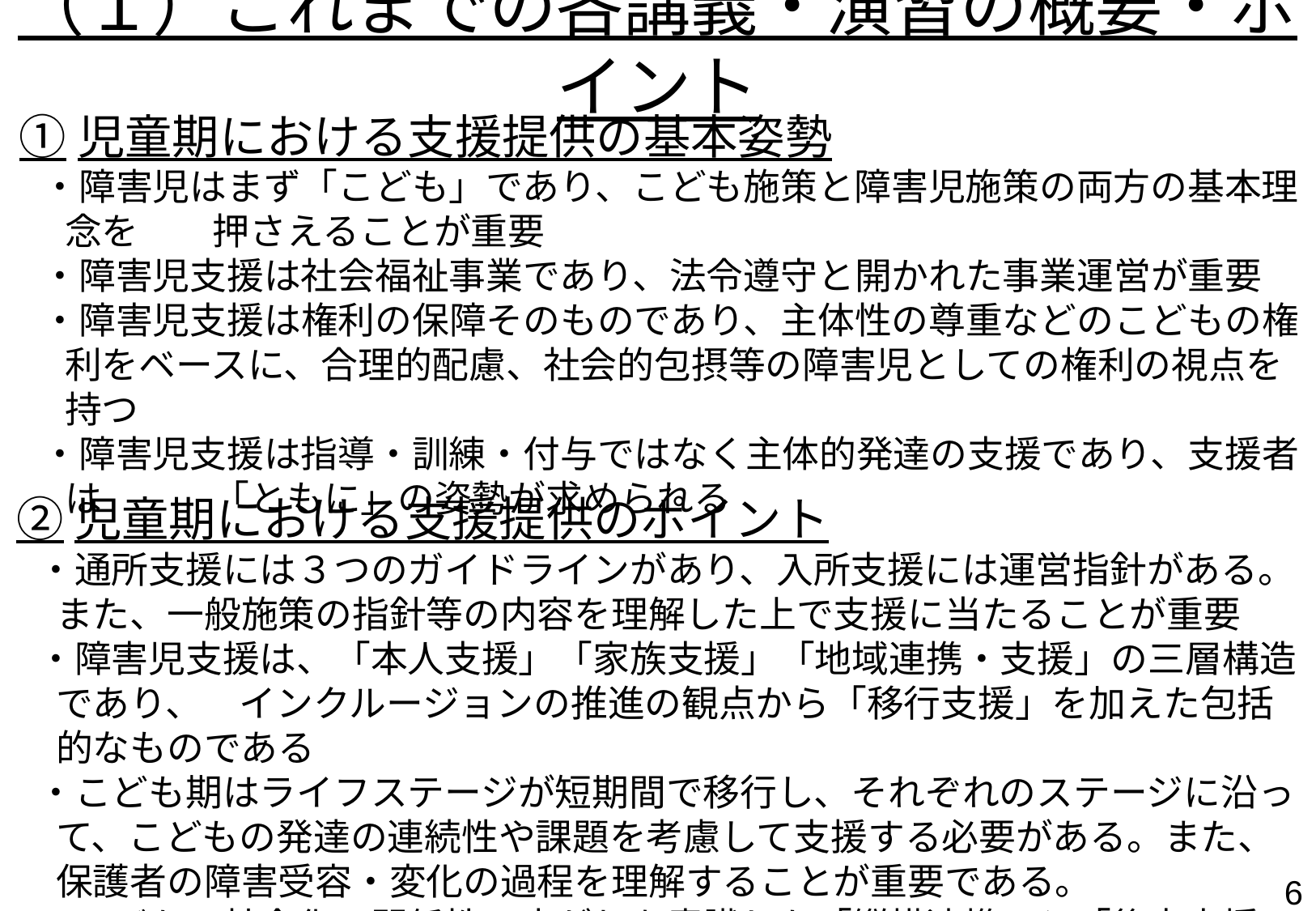

# （１）これまでの各講義・演習の概要・ポイント
①児童期における支援提供の基本姿勢
・障害児はまず「こども」であり、こども施策と障害児施策の両方の基本理念を　　押さえることが重要
・障害児支援は社会福祉事業であり、法令遵守と開かれた事業運営が重要
・障害児支援は権利の保障そのものであり、主体性の尊重などのこどもの権利をベースに、合理的配慮、社会的包摂等の障害児としての権利の視点を持つ
・障害児支援は指導・訓練・付与ではなく主体的発達の支援であり、支援者は　　　「ともに」の姿勢が求められる
②児童期における支援提供のポイント
・通所支援には３つのガイドラインがあり、入所支援には運営指針がある。また、一般施策の指針等の内容を理解した上で支援に当たることが重要
・障害児支援は、「本人支援」「家族支援」「地域連携・支援」の三層構造であり、　インクルージョンの推進の観点から「移行支援」を加えた包括的なものである
・こども期はライフステージが短期間で移行し、それぞれのステージに沿って、こどもの発達の連続性や課題を考慮して支援する必要がある。また、保護者の障害受容・変化の過程を理解することが重要である。
・こどもの社会化・関係性の広がりを意識した「縦横連携」と「後方支援」が重要
6